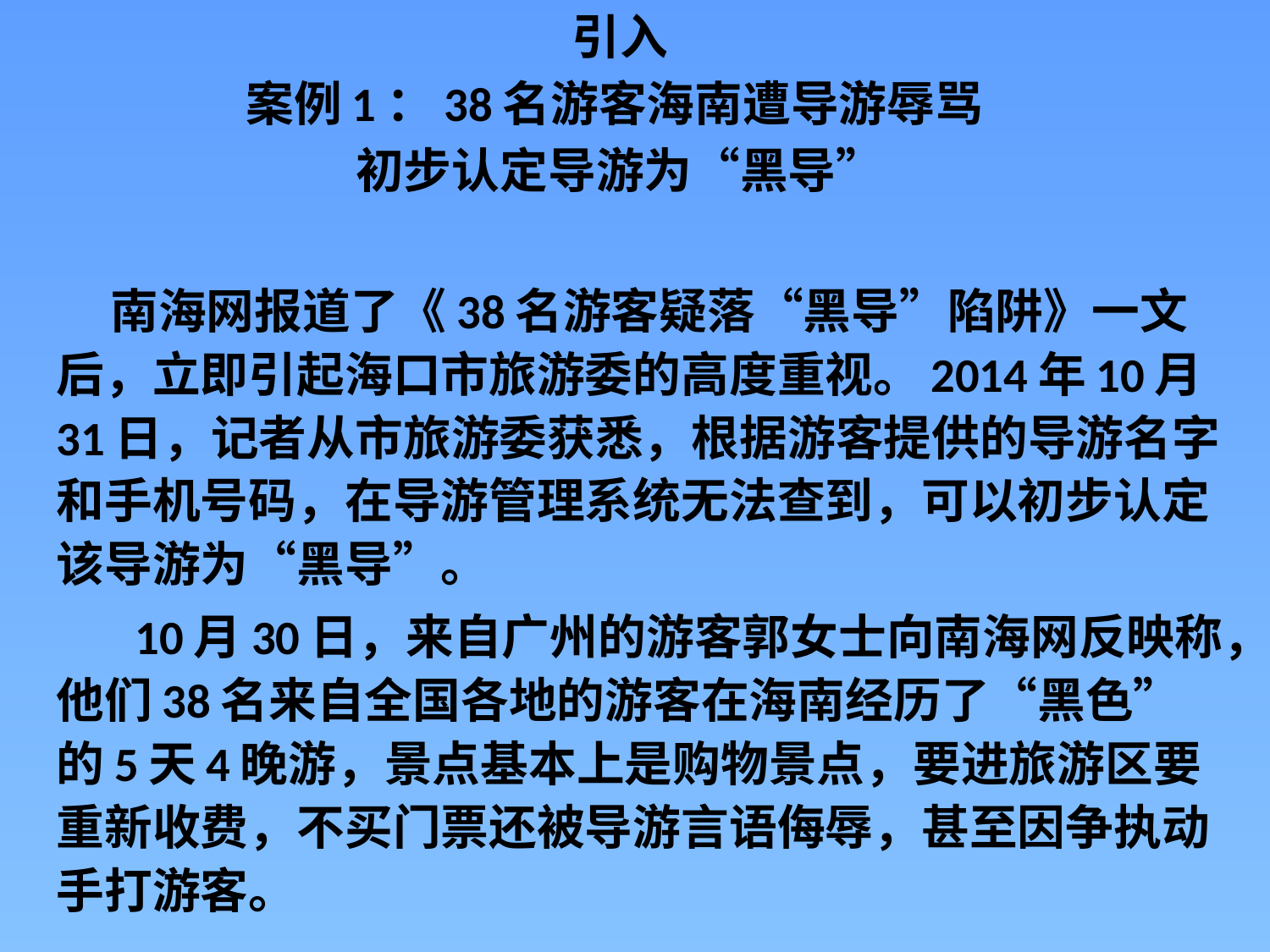

引入
案例1：38名游客海南遭导游辱骂
初步认定导游为“黑导”

        南海网报道了《38名游客疑落“黑导”陷阱》一文后，立即引起海口市旅游委的高度重视。2014年10月31日，记者从市旅游委获悉，根据游客提供的导游名字和手机号码，在导游管理系统无法查到，可以初步认定该导游为“黑导”。
     　10月30日，来自广州的游客郭女士向南海网反映称，他们38名来自全国各地的游客在海南经历了“黑色”的5天4晚游，景点基本上是购物景点，要进旅游区要重新收费，不买门票还被导游言语侮辱，甚至因争执动手打游客。